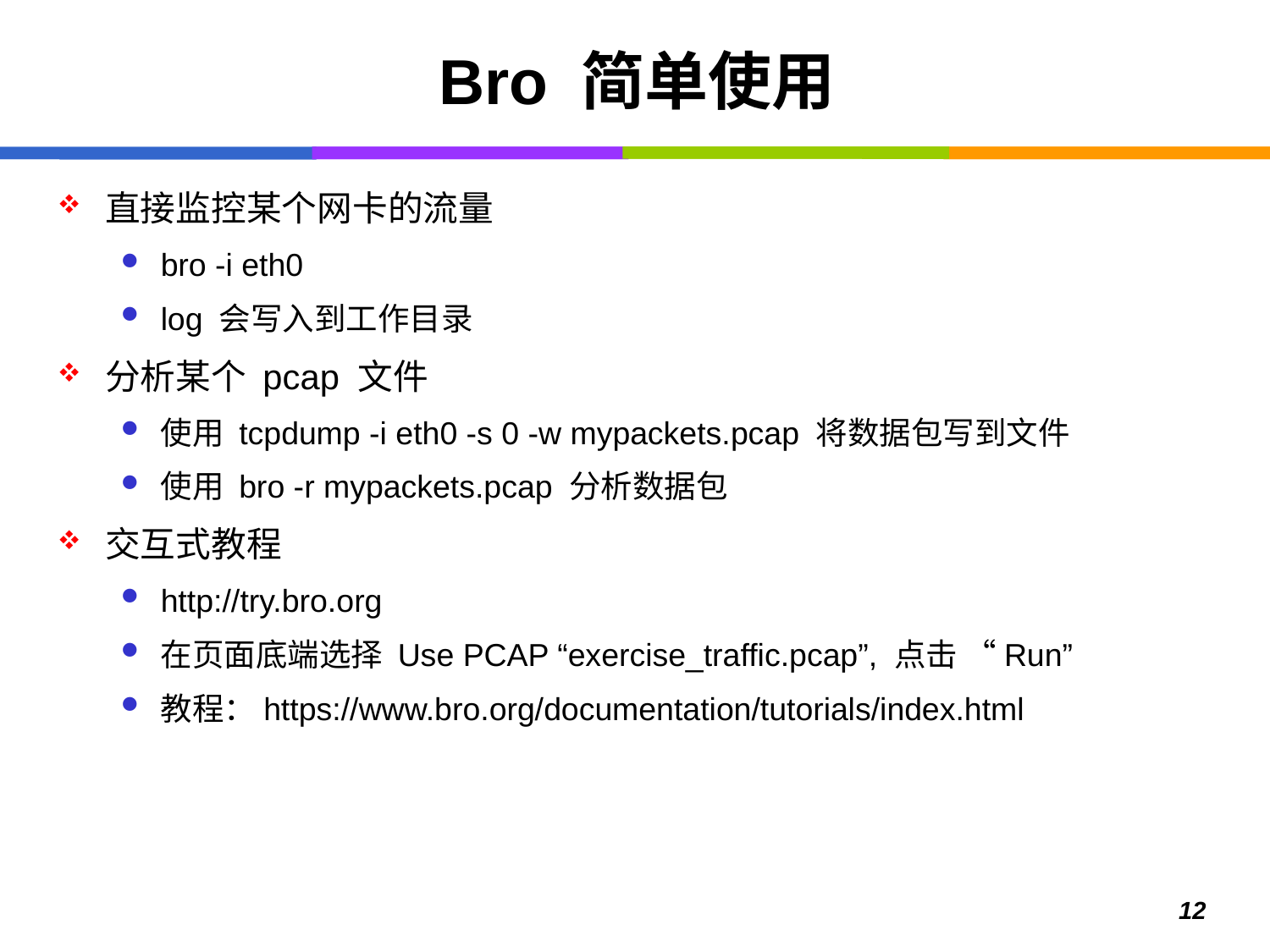

# Bro 简单使用
直接监控某个网卡的流量
bro -i eth0
log 会写入到工作目录
分析某个 pcap 文件
使用 tcpdump -i eth0 -s 0 -w mypackets.pcap 将数据包写到文件
使用 bro -r mypackets.pcap 分析数据包
交互式教程
http://try.bro.org
在页面底端选择 Use PCAP “exercise_traffic.pcap”, 点击 “Run”
教程：https://www.bro.org/documentation/tutorials/index.html
12